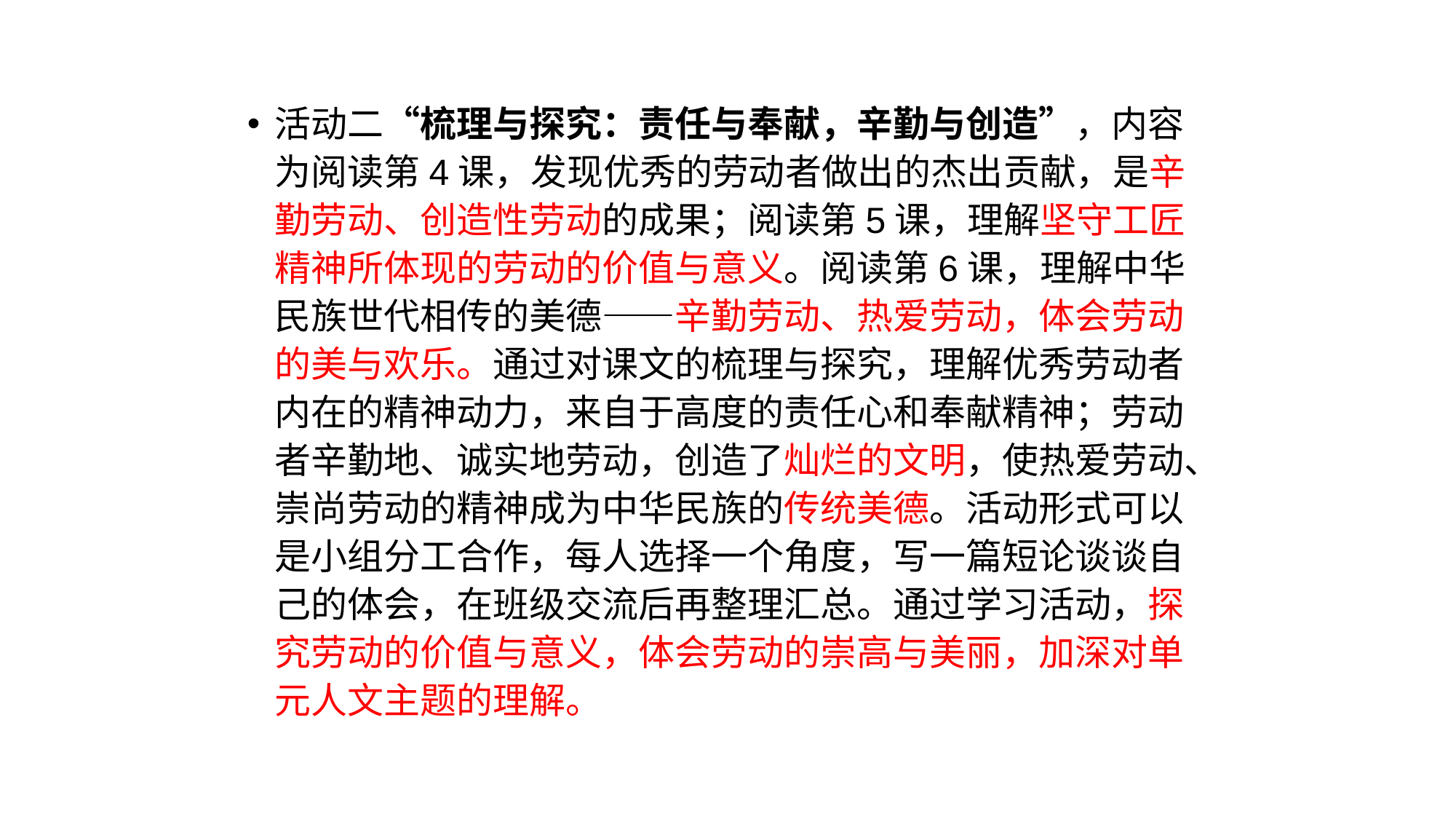

活动二“梳理与探究：责任与奉献，辛勤与创造”，内容为阅读第4课，发现优秀的劳动者做出的杰出贡献，是辛勤劳动、创造性劳动的成果；阅读第5课，理解坚守工匠精神所体现的劳动的价值与意义。阅读第6课，理解中华民族世代相传的美德――辛勤劳动、热爱劳动，体会劳动的美与欢乐。通过对课文的梳理与探究，理解优秀劳动者内在的精神动力，来自于高度的责任心和奉献精神；劳动者辛勤地、诚实地劳动，创造了灿烂的文明，使热爱劳动、崇尚劳动的精神成为中华民族的传统美德。活动形式可以是小组分工合作，每人选择一个角度，写一篇短论谈谈自己的体会，在班级交流后再整理汇总。通过学习活动，探究劳动的价值与意义，体会劳动的崇高与美丽，加深对单元人文主题的理解。